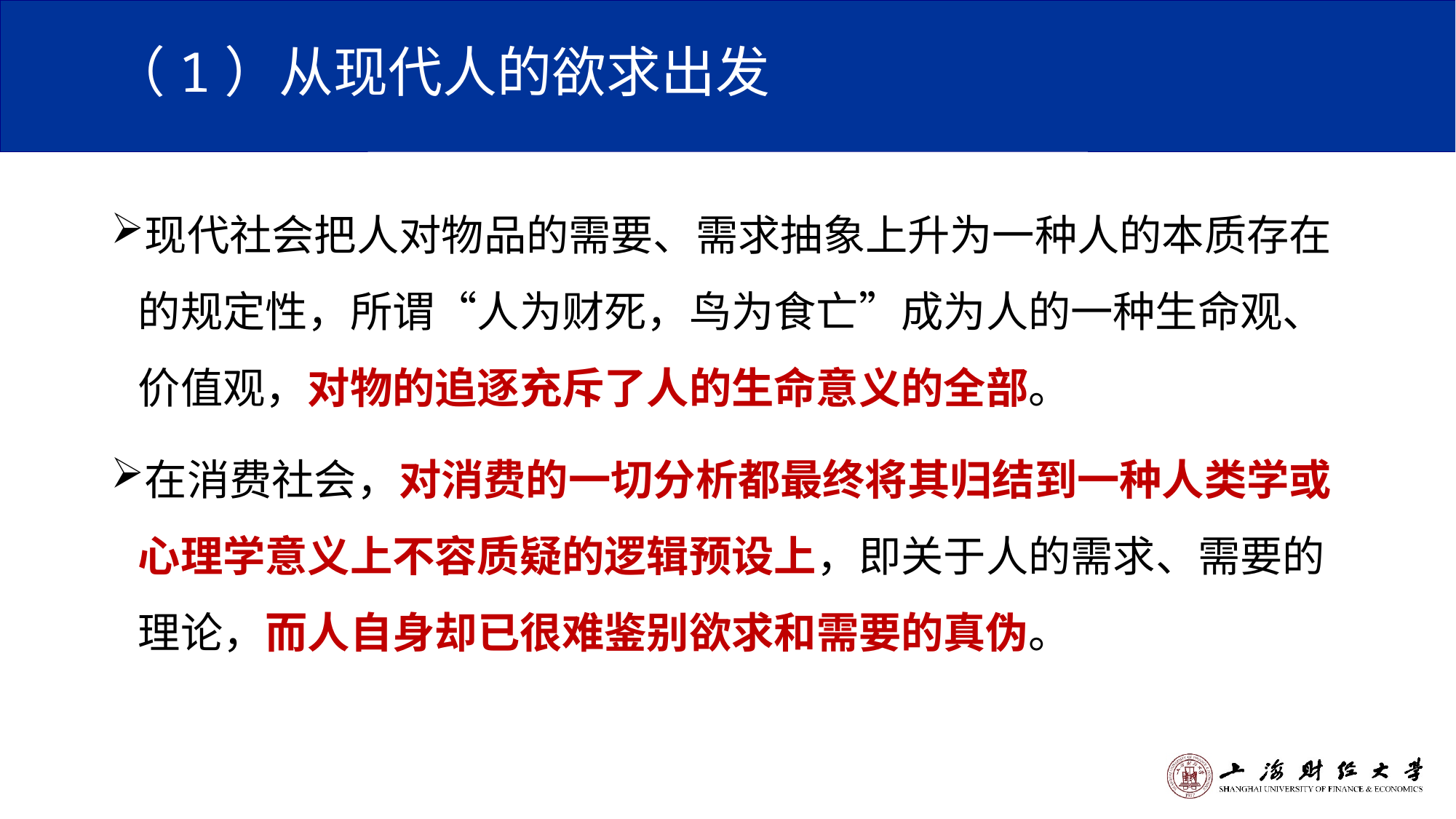

# （1）从现代人的欲求出发
现代社会把人对物品的需要、需求抽象上升为一种人的本质存在的规定性，所谓“人为财死，鸟为食亡”成为人的一种生命观、价值观，对物的追逐充斥了人的生命意义的全部。
在消费社会，对消费的一切分析都最终将其归结到一种人类学或心理学意义上不容质疑的逻辑预设上，即关于人的需求、需要的理论，而人自身却已很难鉴别欲求和需要的真伪。